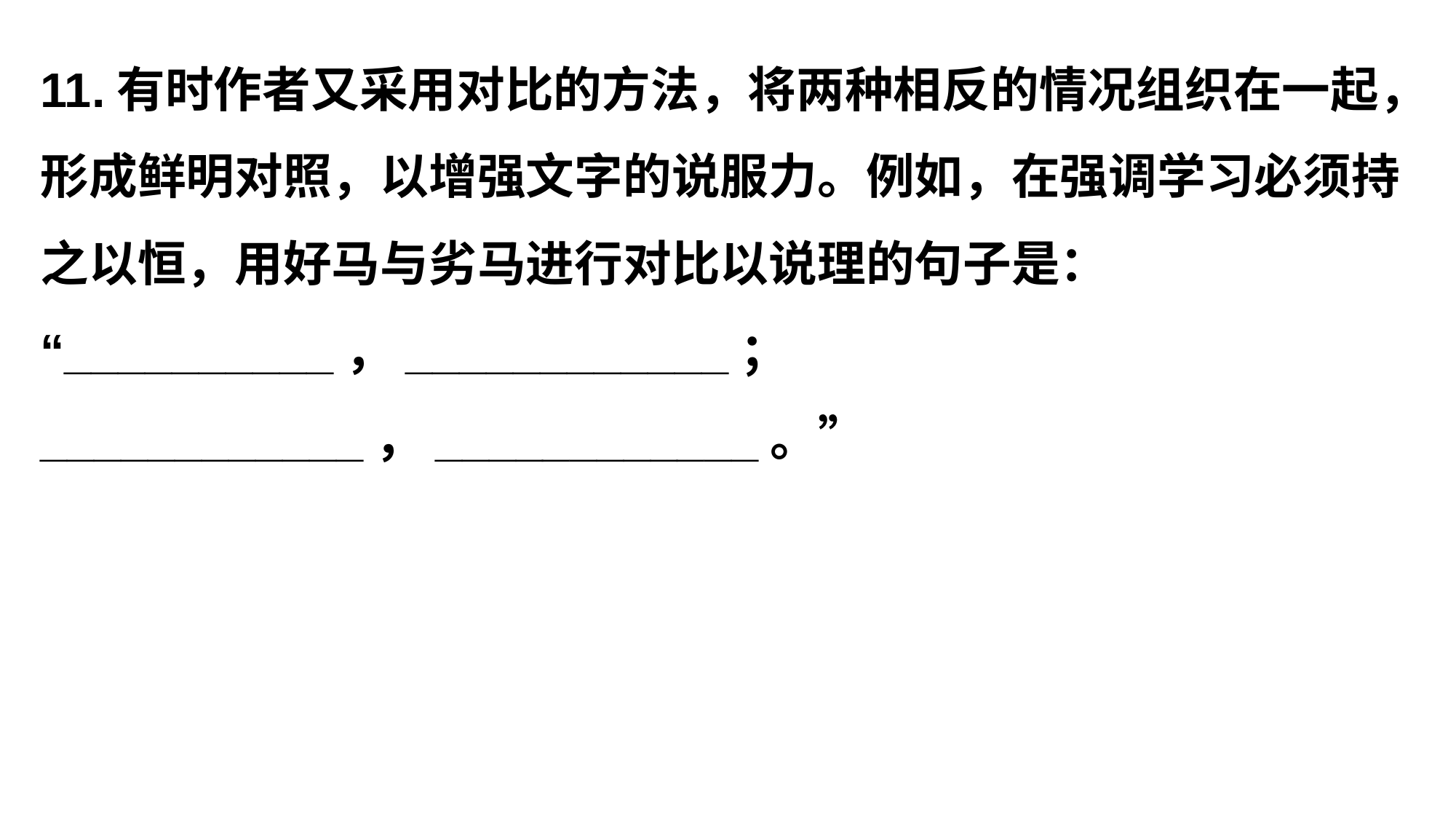

11.有时作者又采用对比的方法，将两种相反的情况组织在一起，形成鲜明对照，以增强文字的说服力。例如，在强调学习必须持之以恒，用好马与劣马进行对比以说理的句子是：
“__________，____________；____________，____________。”